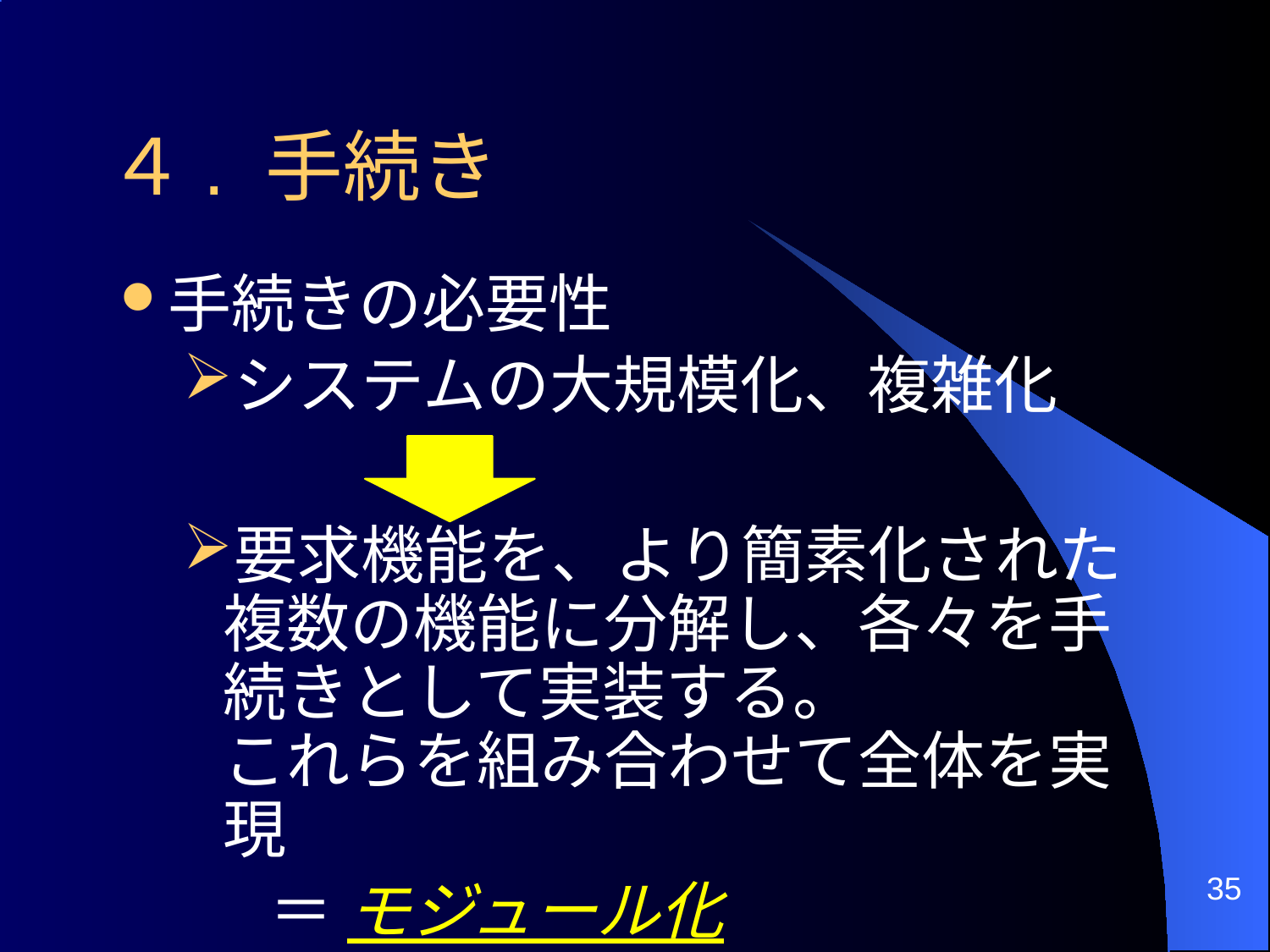

# ４. 手続き
手続きの必要性
システムの大規模化、複雑化

要求機能を、より簡素化された複数の機能に分解し、各々を手続きとして実装する。
これらを組み合わせて全体を実現
     ＝ モジュール化

35